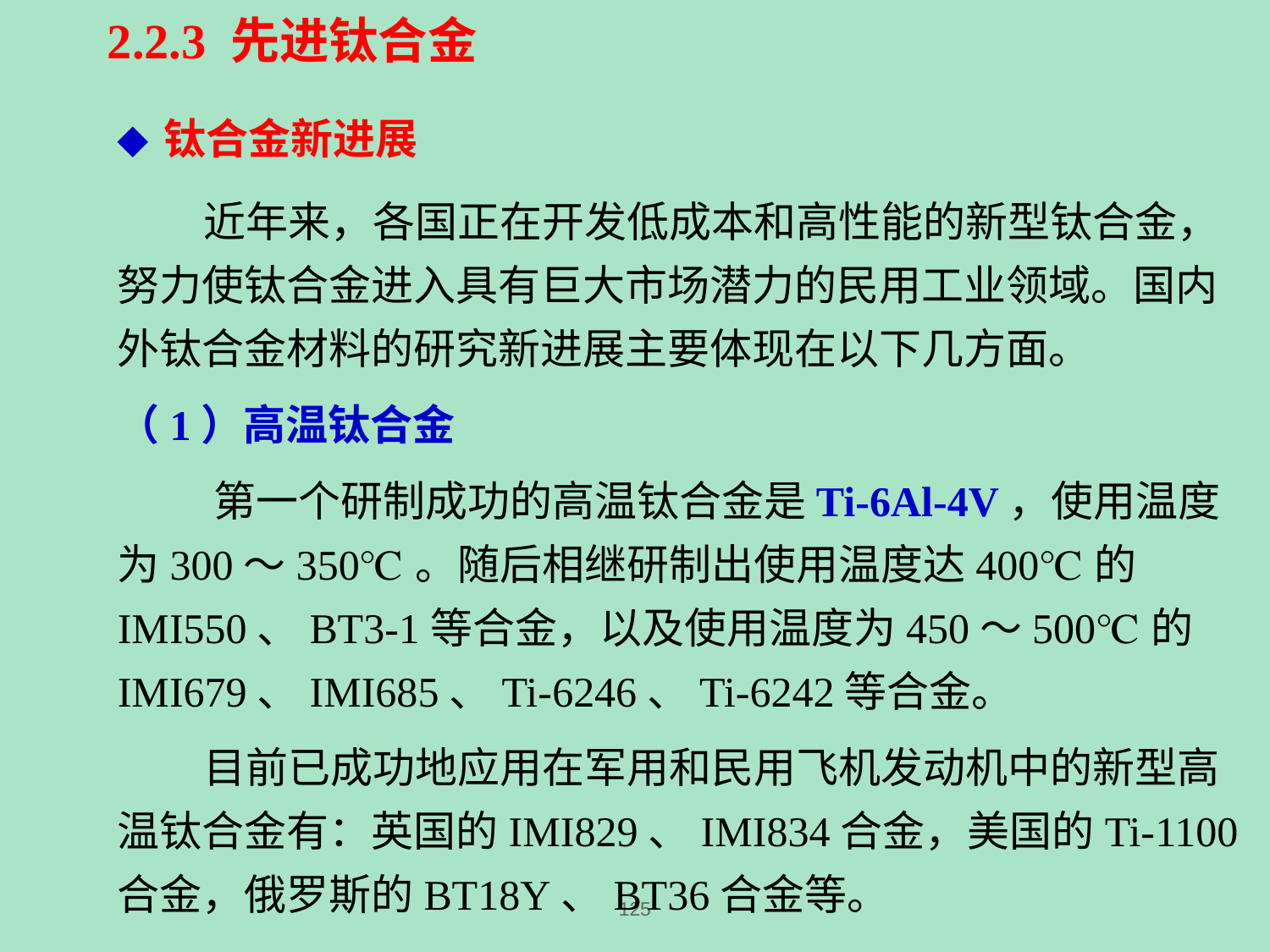

2.2.3 先进钛合金
◆ 钛合金新进展
        近年来，各国正在开发低成本和高性能的新型钛合金，努力使钛合金进入具有巨大市场潜力的民用工业领域。国内外钛合金材料的研究新进展主要体现在以下几方面。
（1）高温钛合金
         第一个研制成功的高温钛合金是Ti-6Al-4V，使用温度为300～350℃。随后相继研制出使用温度达400℃的IMI550、BT3-1等合金，以及使用温度为450～500℃的IMI679、IMI685、Ti-6246、Ti-6242等合金。
        目前已成功地应用在军用和民用飞机发动机中的新型高温钛合金有：英国的IMI829、IMI834合金，美国的Ti-1100合金，俄罗斯的BT18Y、BT36合金等。
125